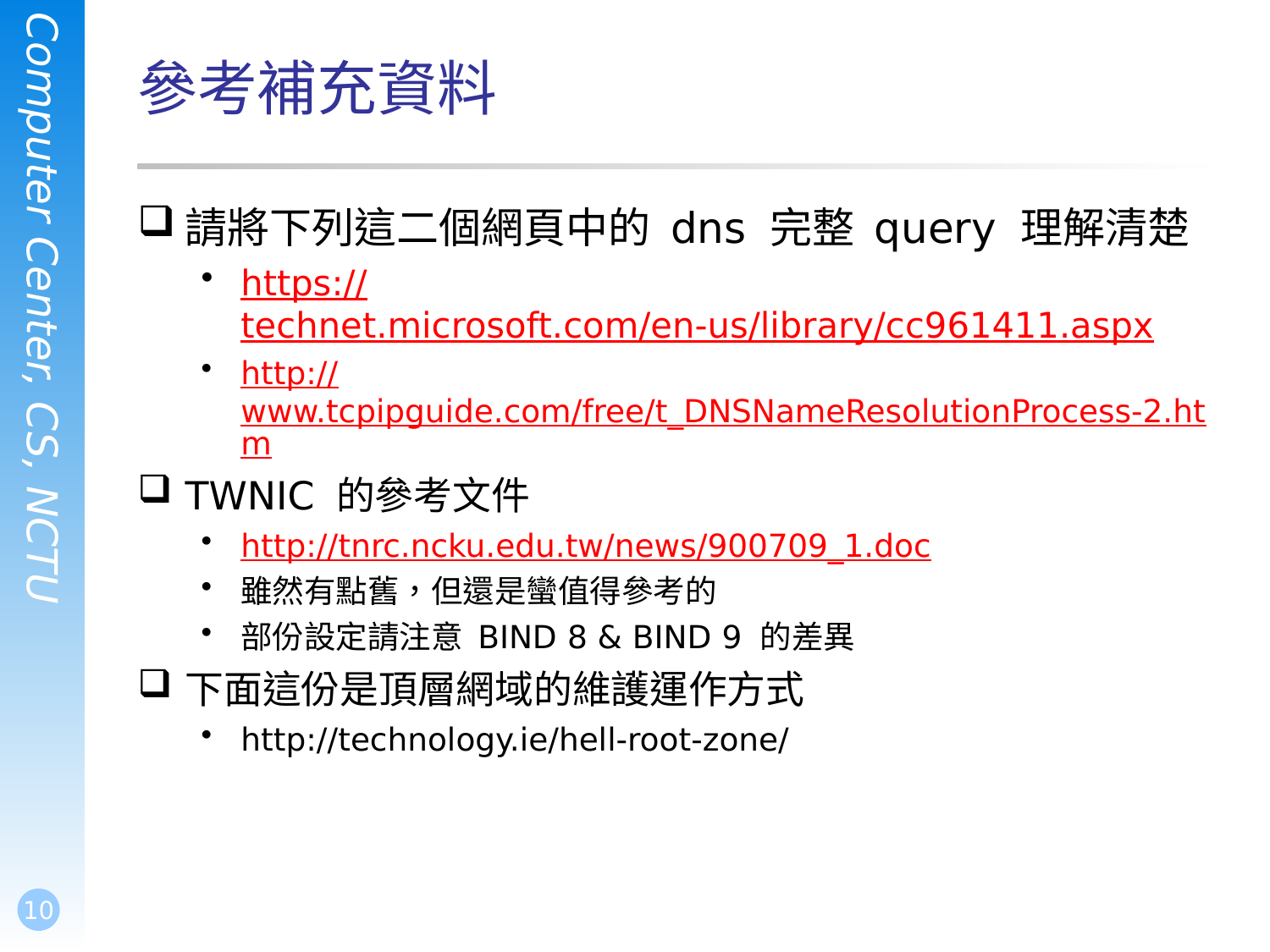

# 參考補充資料
請將下列這二個網頁中的 dns 完整 query 理解清楚
https://technet.microsoft.com/en-us/library/cc961411.aspx
http://www.tcpipguide.com/free/t_DNSNameResolutionProcess-2.htm
TWNIC 的參考文件
http://tnrc.ncku.edu.tw/news/900709_1.doc
雖然有點舊，但還是蠻值得參考的
部份設定請注意 BIND 8 & BIND 9 的差異
下面這份是頂層網域的維護運作方式
http://technology.ie/hell-root-zone/